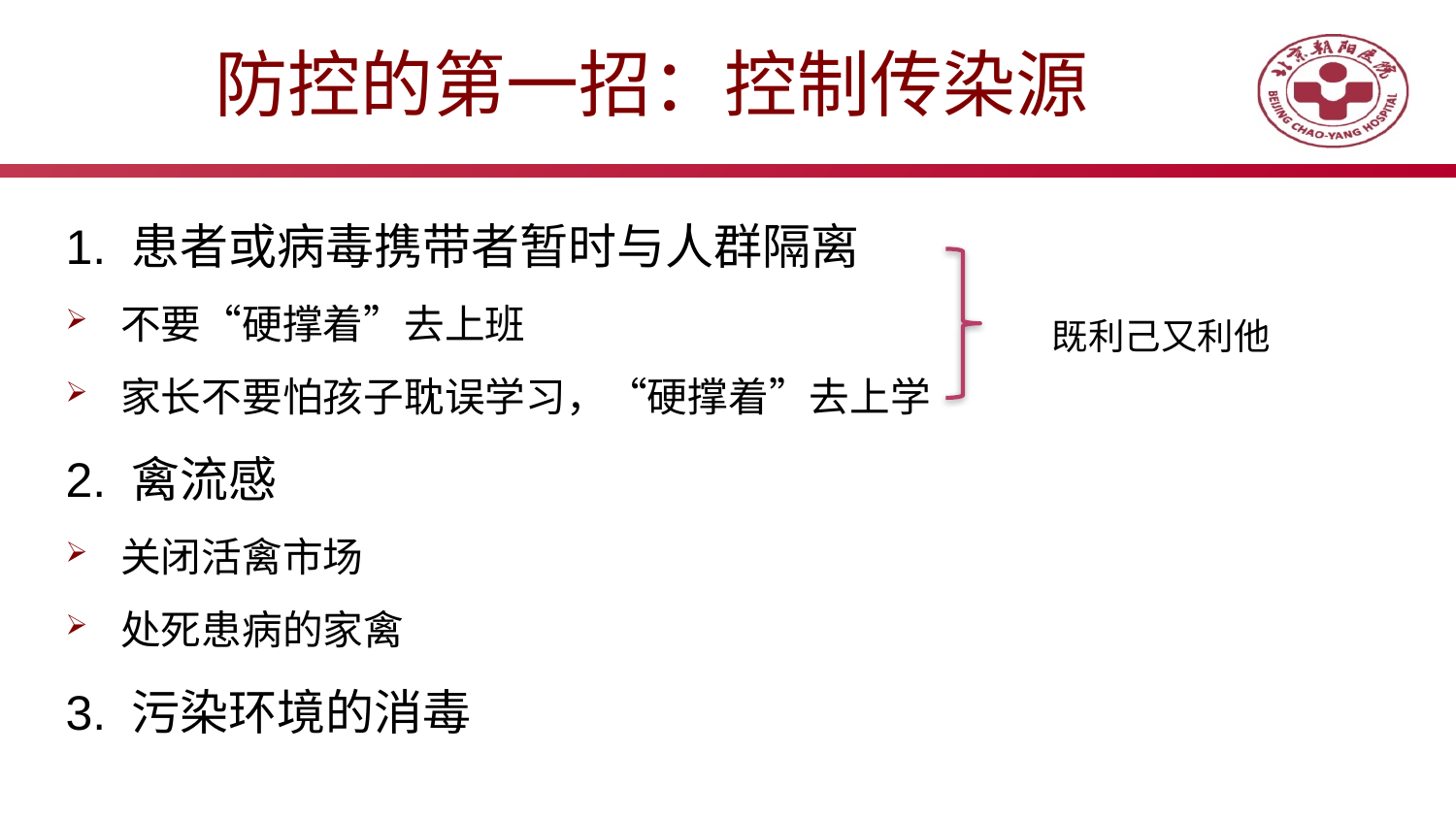

防控的第一招：控制传染源
1. 患者或病毒携带者暂时与人群隔离
不要“硬撑着”去上班
家长不要怕孩子耽误学习，“硬撑着”去上学
2. 禽流感
关闭活禽市场
处死患病的家禽
3. 污染环境的消毒

既利己又利他